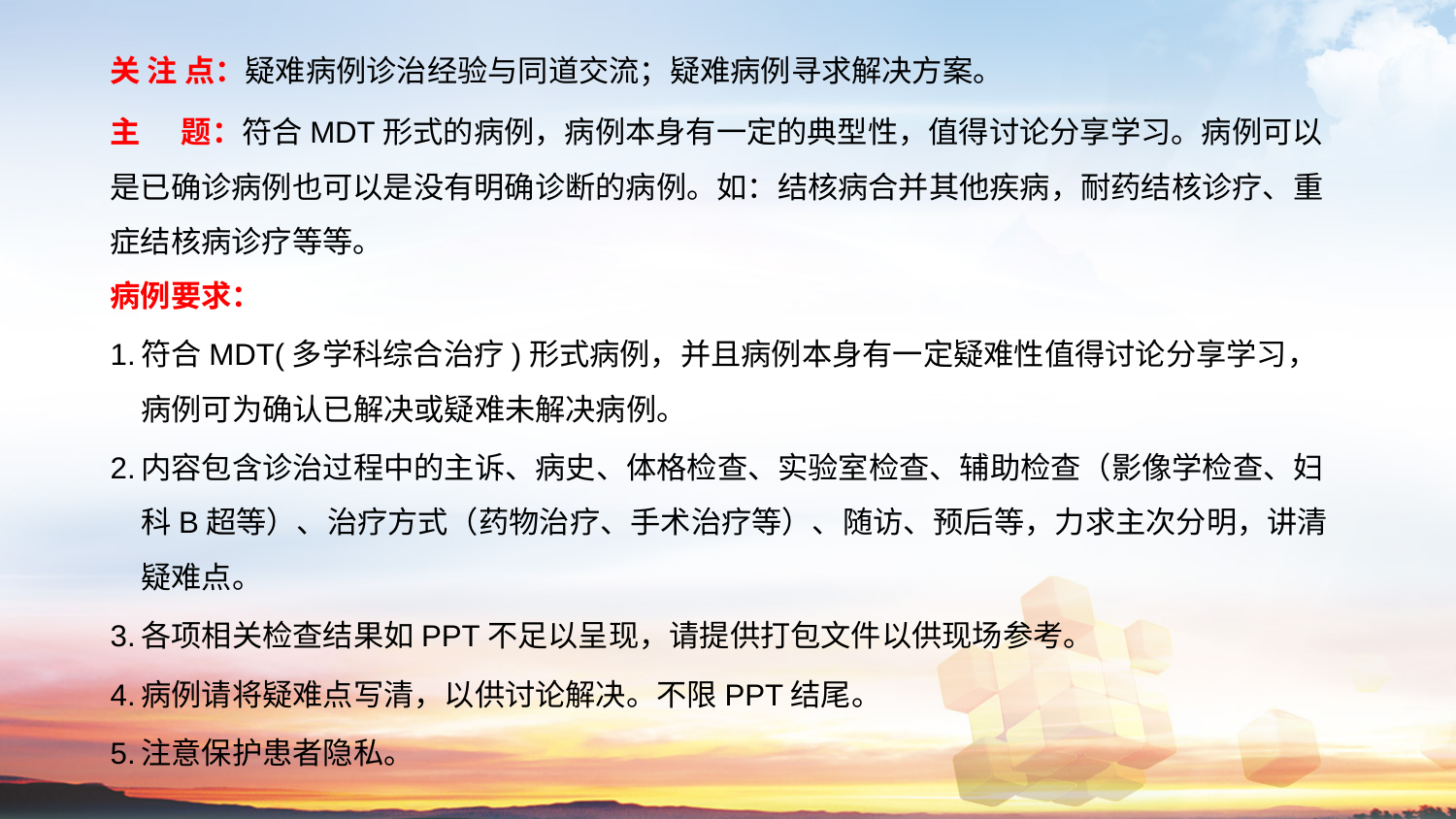

关 注 点：疑难病例诊治经验与同道交流；疑难病例寻求解决方案。
主      题：符合MDT形式的病例，病例本身有一定的典型性，值得讨论分享学习。病例可以是已确诊病例也可以是没有明确诊断的病例。如：结核病合并其他疾病，耐药结核诊疗、重症结核病诊疗等等。
病例要求：
符合MDT(多学科综合治疗)形式病例，并且病例本身有一定疑难性值得讨论分享学习，病例可为确认已解决或疑难未解决病例。
内容包含诊治过程中的主诉、病史、体格检查、实验室检查、辅助检查（影像学检查、妇科B超等）、治疗方式（药物治疗、手术治疗等）、随访、预后等，力求主次分明，讲清疑难点。
各项相关检查结果如PPT不足以呈现，请提供打包文件以供现场参考。
病例请将疑难点写清，以供讨论解决。不限PPT结尾。
注意保护患者隐私。